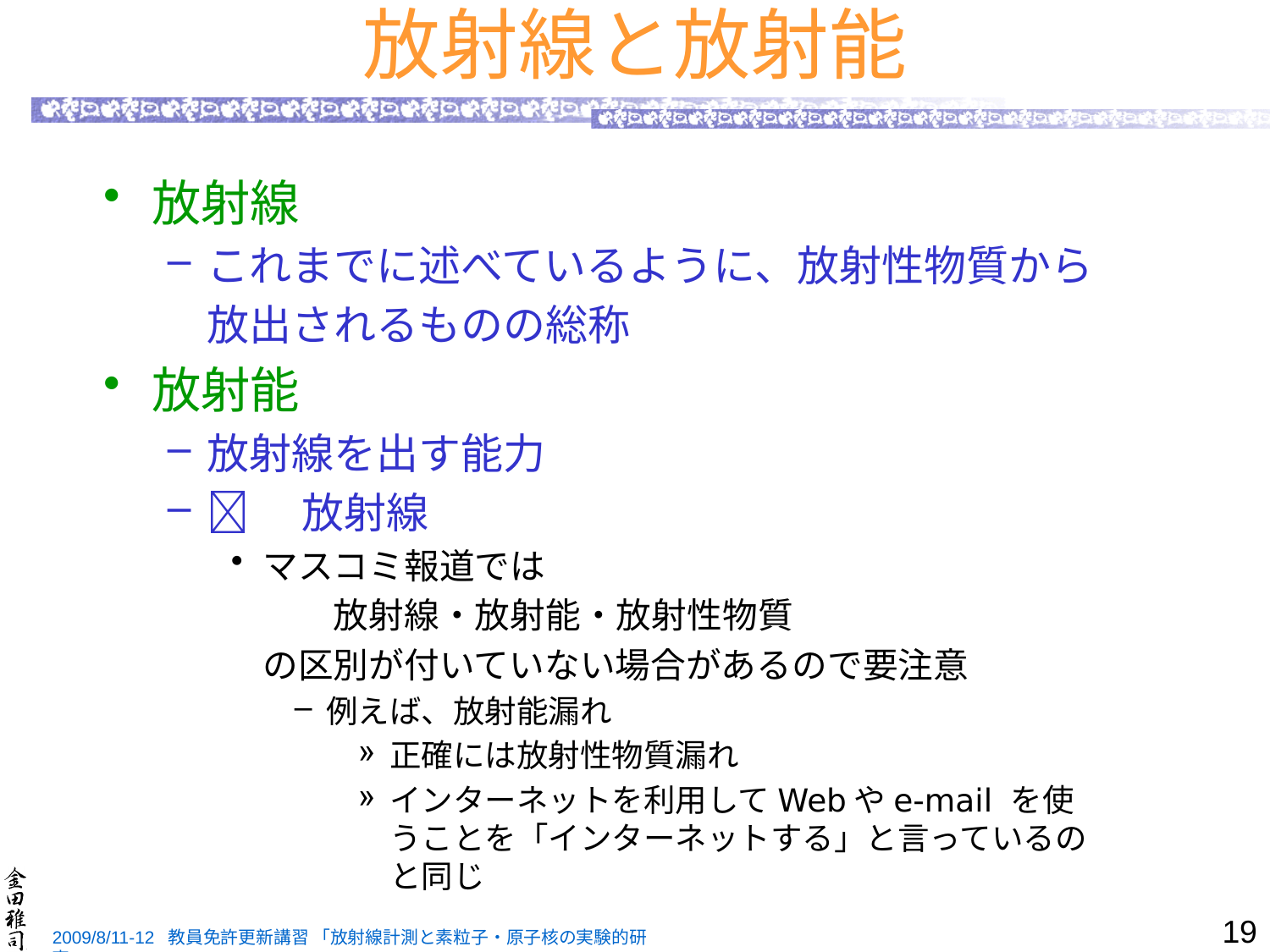

# 放射線と放射能
放射線
これまでに述べているように、放射性物質から
	放出されるものの総称
放射能
放射線を出す能力
≠　放射線
マスコミ報道では
	　　放射線・放射能・放射性物質
	の区別が付いていない場合があるので要注意
例えば、放射能漏れ
正確には放射性物質漏れ
インターネットを利用してWebやe-mail を使うことを「インターネットする」と言っているのと同じ

19
2009/8/11-12  教員免許更新講習 「放射線計測と素粒子・原子核の実験的研究」